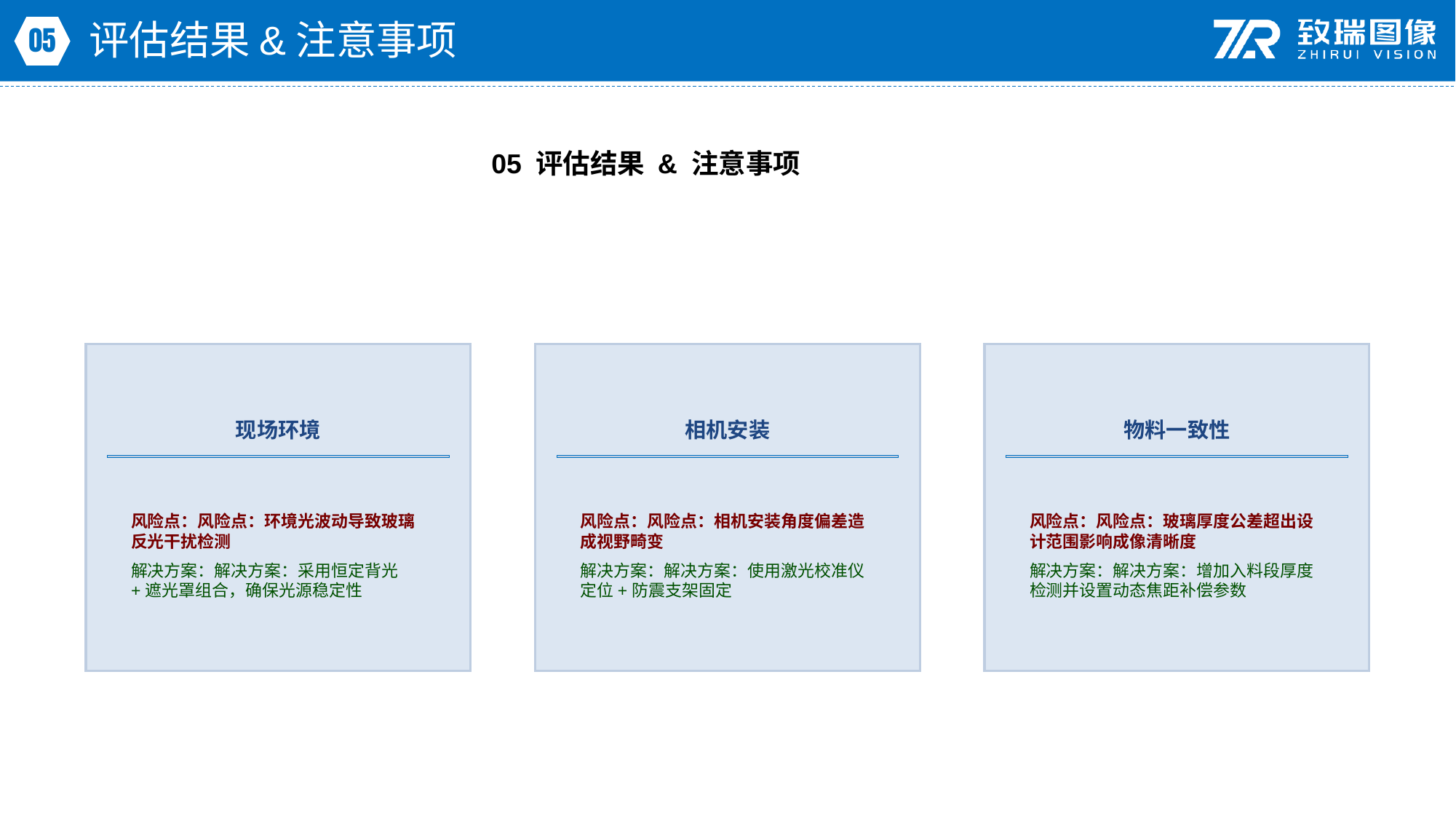

评估结果&注意事项
05

05 评估结果 & 注意事项

现场环境

相机安装

物料一致性

风险点：风险点：环境光波动导致玻璃反光干扰检测
解决方案：解决方案：采用恒定背光+遮光罩组合，确保光源稳定性

风险点：风险点：相机安装角度偏差造成视野畸变
解决方案：解决方案：使用激光校准仪定位+防震支架固定

风险点：风险点：玻璃厚度公差超出设计范围影响成像清晰度
解决方案：解决方案：增加入料段厚度检测并设置动态焦距补偿参数